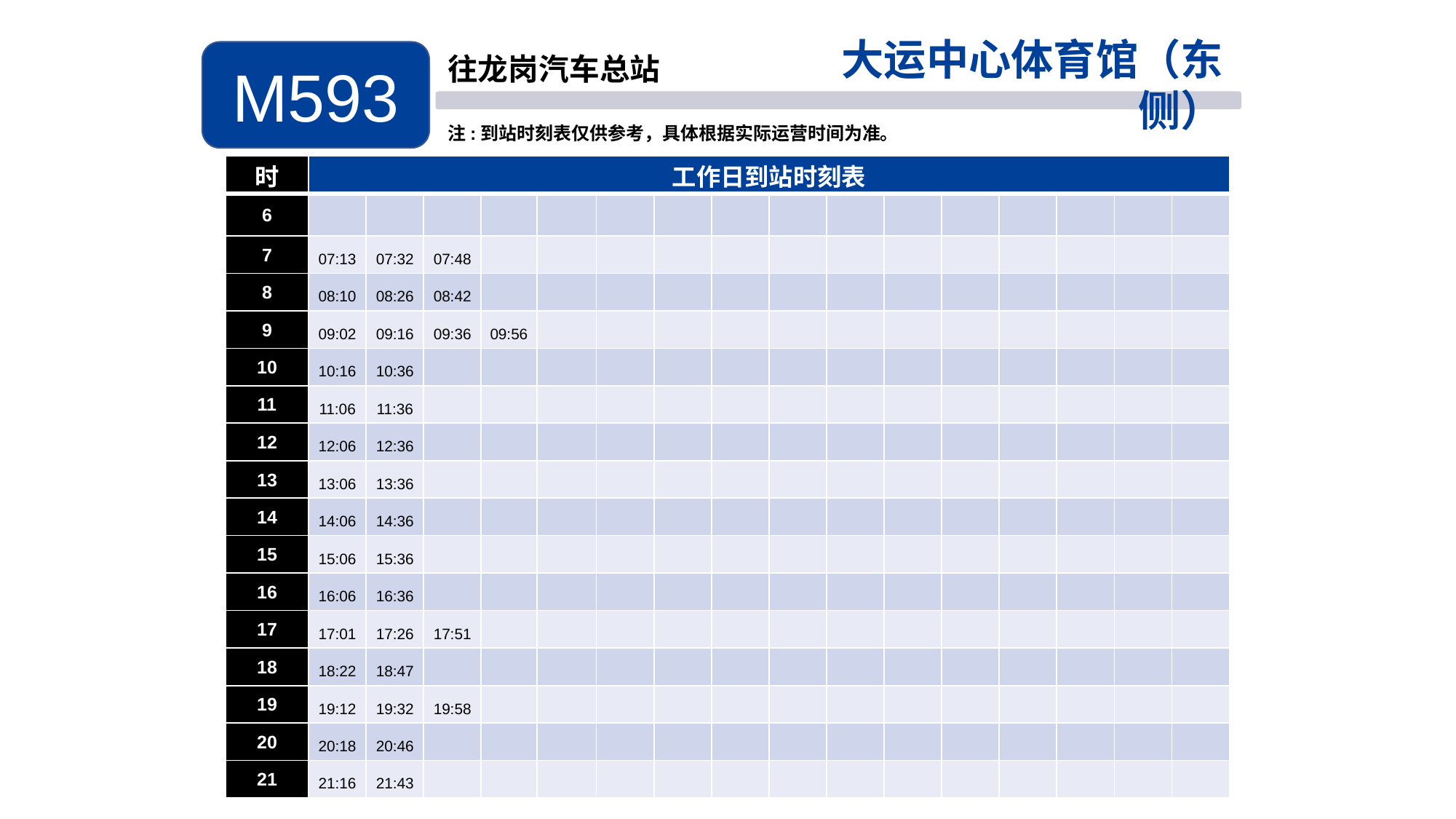

大运中心体育馆（东侧）
M593
往龙岗汽车总站

注:到站时刻表仅供参考，具体根据实际运营时间为准。
| 时 | 工作日到站时刻表 |  |  |  |  |  |  |  |  |  |  |  |  |  |  |  |
| --- | --- | --- | --- | --- | --- | --- | --- | --- | --- | --- | --- | --- | --- | --- | --- | --- |
| 6 |  |  |  |  |  |  |  |  |  |  |  |  |  |  |  |  |
| 7 | 07:13 | 07:32 | 07:48 |  |  |  |  |  |  |  |  |  |  |  |  |  |
| 8 | 08:10 | 08:26 | 08:42 |  |  |  |  |  |  |  |  |  |  |  |  |  |
| 9 | 09:02 | 09:16 | 09:36 | 09:56 |  |  |  |  |  |  |  |  |  |  |  |  |
| 10 | 10:16 | 10:36 |  |  |  |  |  |  |  |  |  |  |  |  |  |  |
| 11 | 11:06 | 11:36 |  |  |  |  |  |  |  |  |  |  |  |  |  |  |
| 12 | 12:06 | 12:36 |  |  |  |  |  |  |  |  |  |  |  |  |  |  |
| 13 | 13:06 | 13:36 |  |  |  |  |  |  |  |  |  |  |  |  |  |  |
| 14 | 14:06 | 14:36 |  |  |  |  |  |  |  |  |  |  |  |  |  |  |
| 15 | 15:06 | 15:36 |  |  |  |  |  |  |  |  |  |  |  |  |  |  |
| 16 | 16:06 | 16:36 |  |  |  |  |  |  |  |  |  |  |  |  |  |  |
| 17 | 17:01 | 17:26 | 17:51 |  |  |  |  |  |  |  |  |  |  |  |  |  |
| 18 | 18:22 | 18:47 |  |  |  |  |  |  |  |  |  |  |  |  |  |  |
| 19 | 19:12 | 19:32 | 19:58 |  |  |  |  |  |  |  |  |  |  |  |  |  |
| 20 | 20:18 | 20:46 |  |  |  |  |  |  |  |  |  |  |  |  |  |  |
| 21 | 21:16 | 21:43 |  |  |  |  |  |  |  |  |  |  |  |  |  |  |